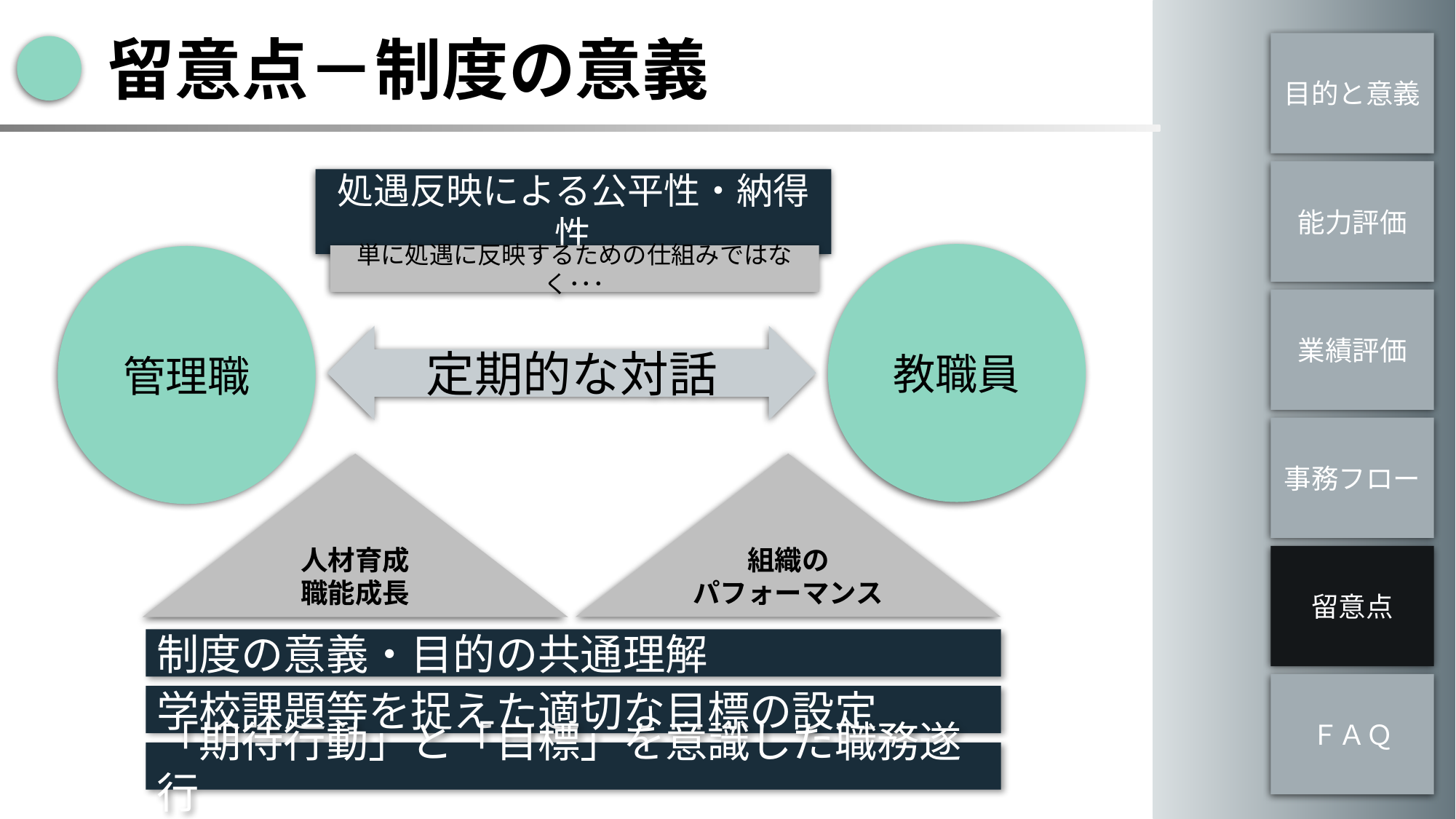

留意点－制度の意義
目的と意義

能力評価
処遇反映による公平性・納得性
教職員
単に処遇に反映するための仕組みではなく･･･
管理職
業績評価
定期的な対話
事務フロー
組織の
パフォーマンス
人材育成
職能成長
留意点
制度の意義・目的の共通理解
ＦＡＱ
学校課題等を捉えた適切な目標の設定
「期待行動」と「目標」を意識した職務遂行